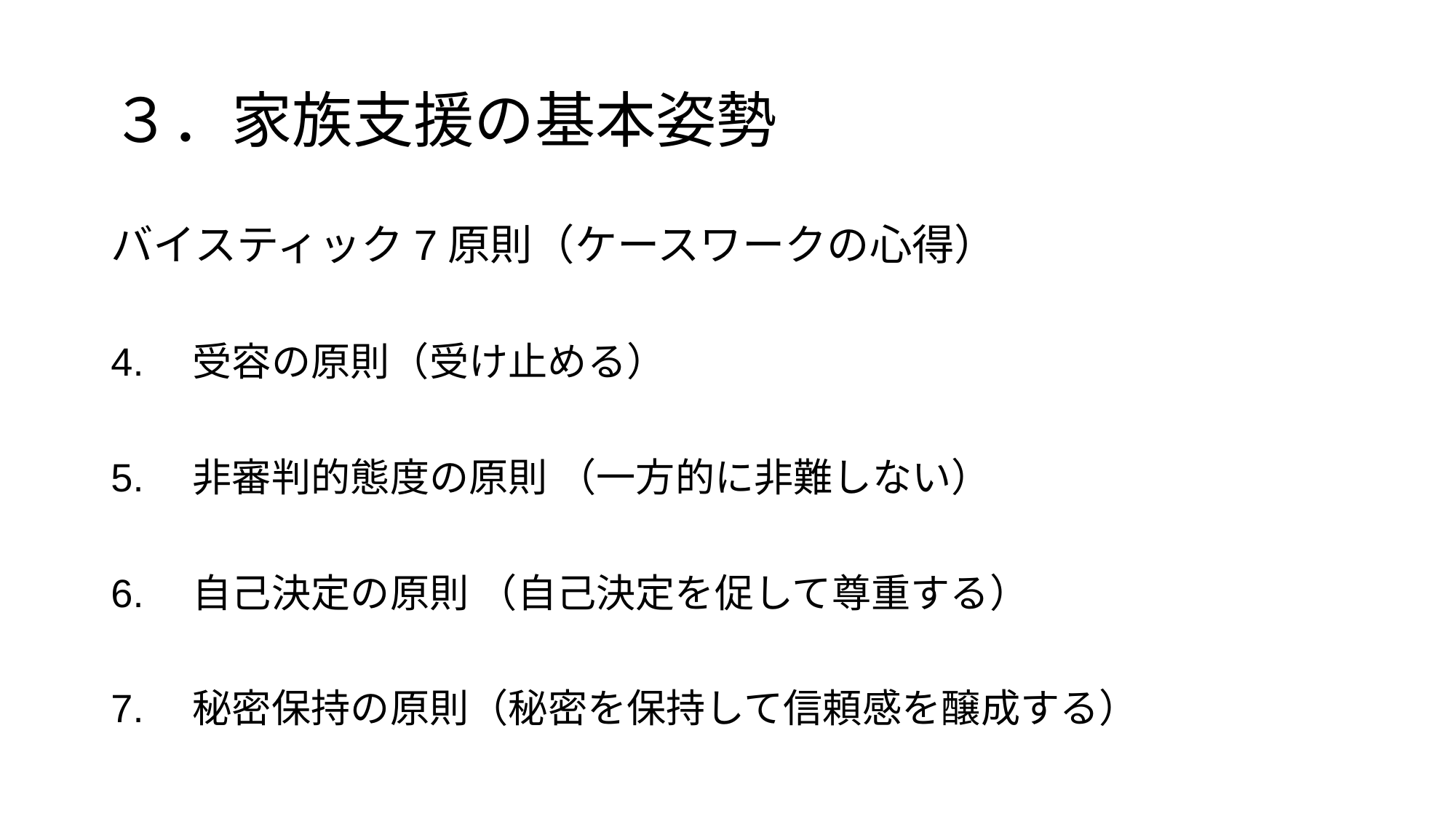

# ３．家族支援の基本姿勢
バイスティック7原則（ケースワークの心得）

4.　受容の原則（受け止める）

5.　非審判的態度の原則 （一方的に非難しない）

6.　自己決定の原則 （自己決定を促して尊重する）

7.　秘密保持の原則（秘密を保持して信頼感を醸成する）